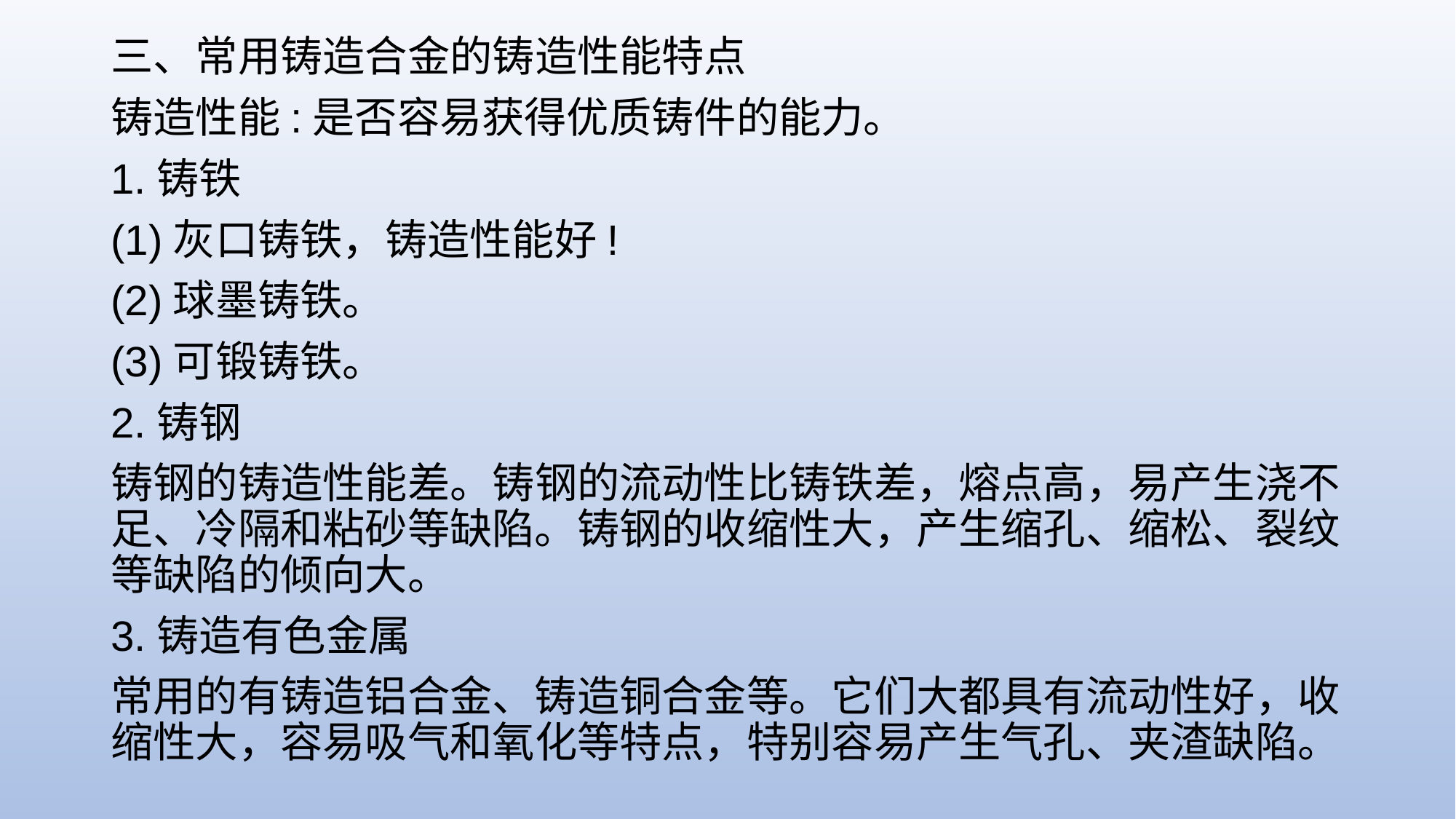

三、常用铸造合金的铸造性能特点
铸造性能:是否容易获得优质铸件的能力。
1.铸铁
(1)灰口铸铁，铸造性能好!
(2)球墨铸铁。
(3)可锻铸铁。
2.铸钢
铸钢的铸造性能差。铸钢的流动性比铸铁差，熔点高，易产生浇不足、冷隔和粘砂等缺陷。铸钢的收缩性大，产生缩孔、缩松、裂纹等缺陷的倾向大。
3.铸造有色金属
常用的有铸造铝合金、铸造铜合金等。它们大都具有流动性好，收缩性大，容易吸气和氧化等特点，特别容易产生气孔、夹渣缺陷。